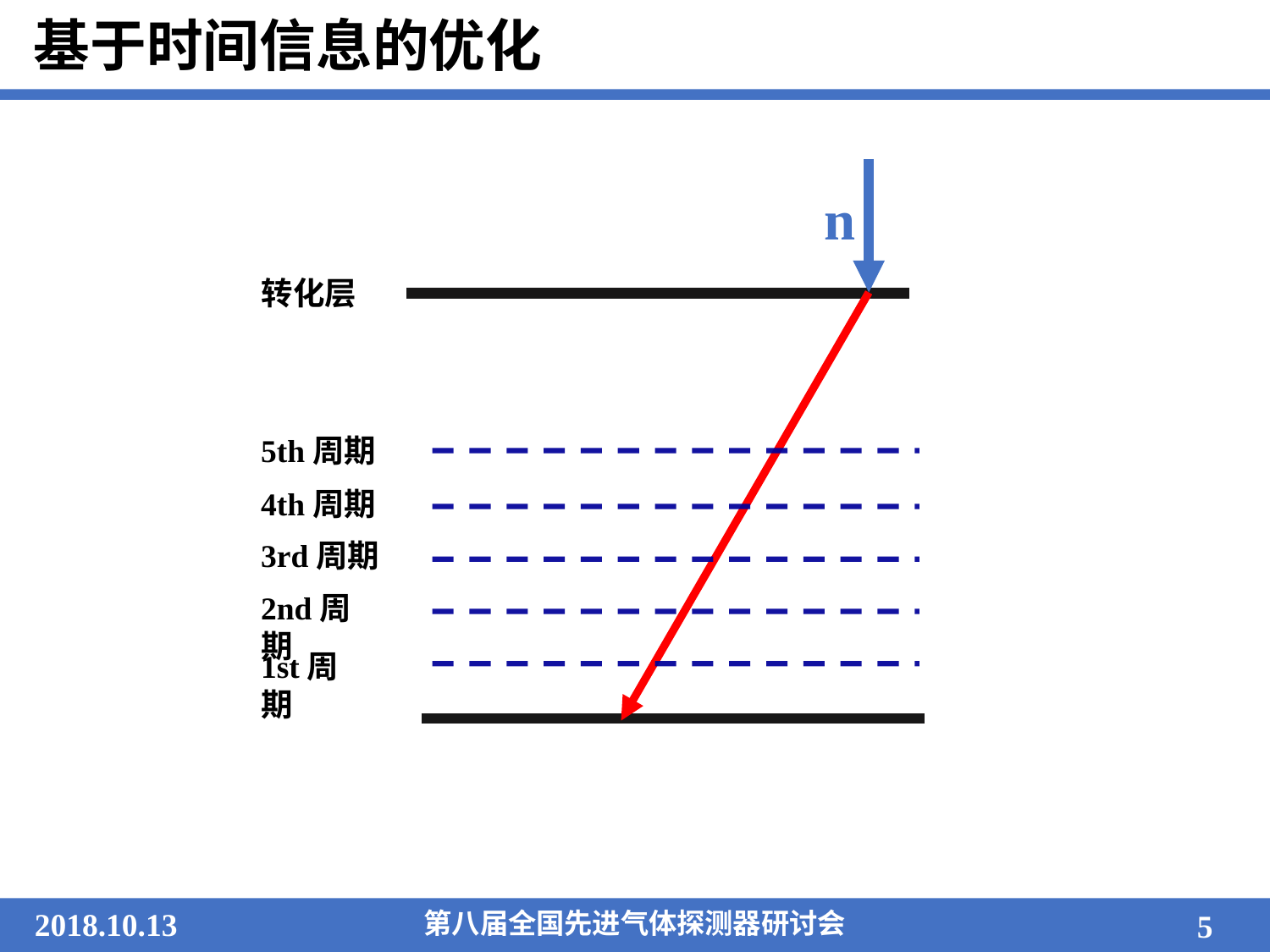

基于时间信息的优化
n
5th周期
4th周期
3rd周期
2nd周期
1st周期
转化层